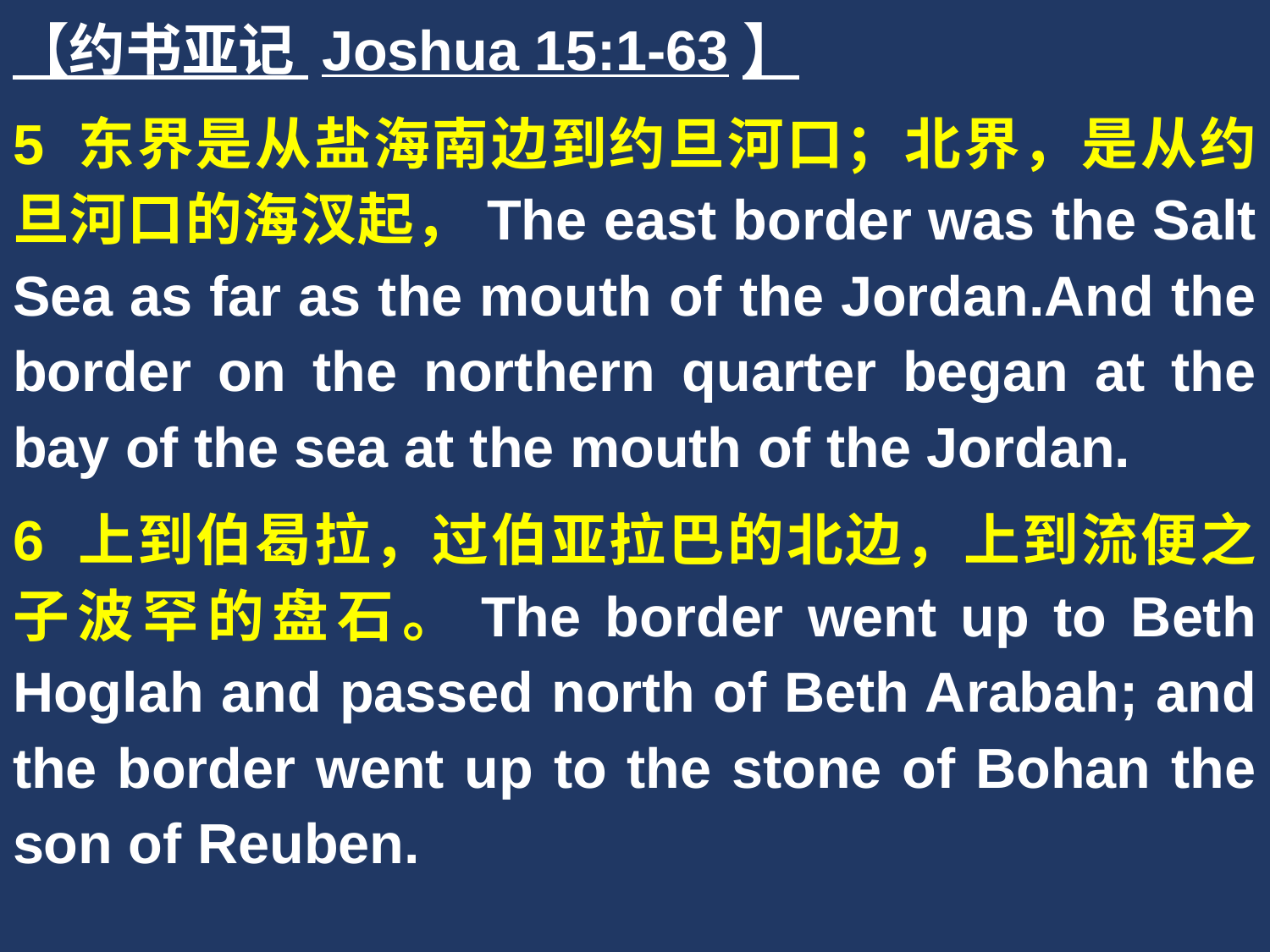

【约书亚记 Joshua 15:1-63】
5 东界是从盐海南边到约旦河口；北界，是从约旦河口的海汊起，The east border was the Salt Sea as far as the mouth of the Jordan.And the border on the northern quarter began at the bay of the sea at the mouth of the Jordan.
6 上到伯曷拉，过伯亚拉巴的北边，上到流便之子波罕的盘石。The border went up to Beth Hoglah and passed north of Beth Arabah; and the border went up to the stone of Bohan the son of Reuben.